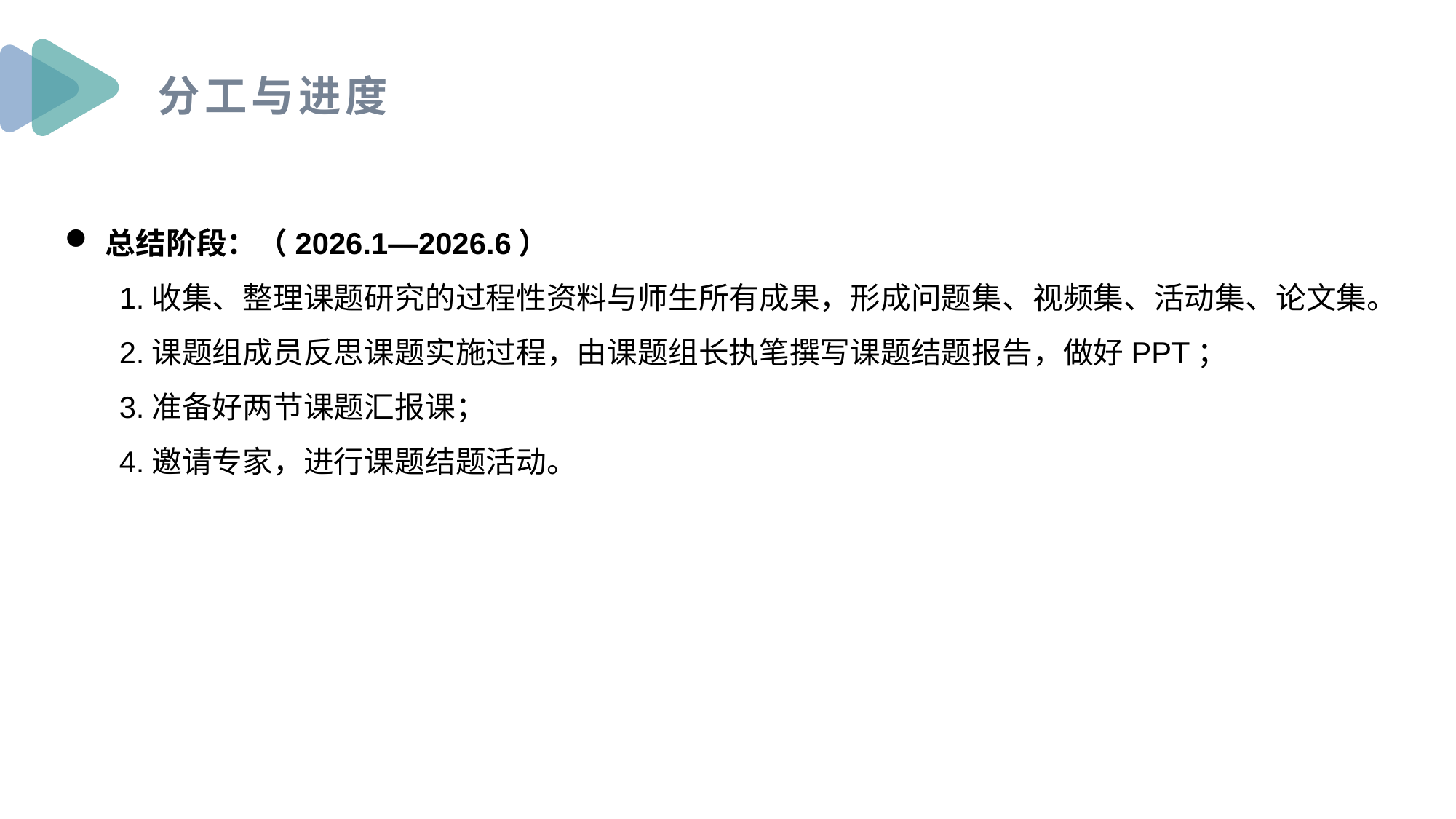

分工与进度
总结阶段：（2026.1—2026.6）
1.收集、整理课题研究的过程性资料与师生所有成果，形成问题集、视频集、活动集、论文集。
2.课题组成员反思课题实施过程，由课题组长执笔撰写课题结题报告，做好PPT；
3.准备好两节课题汇报课；
4.邀请专家，进行课题结题活动。